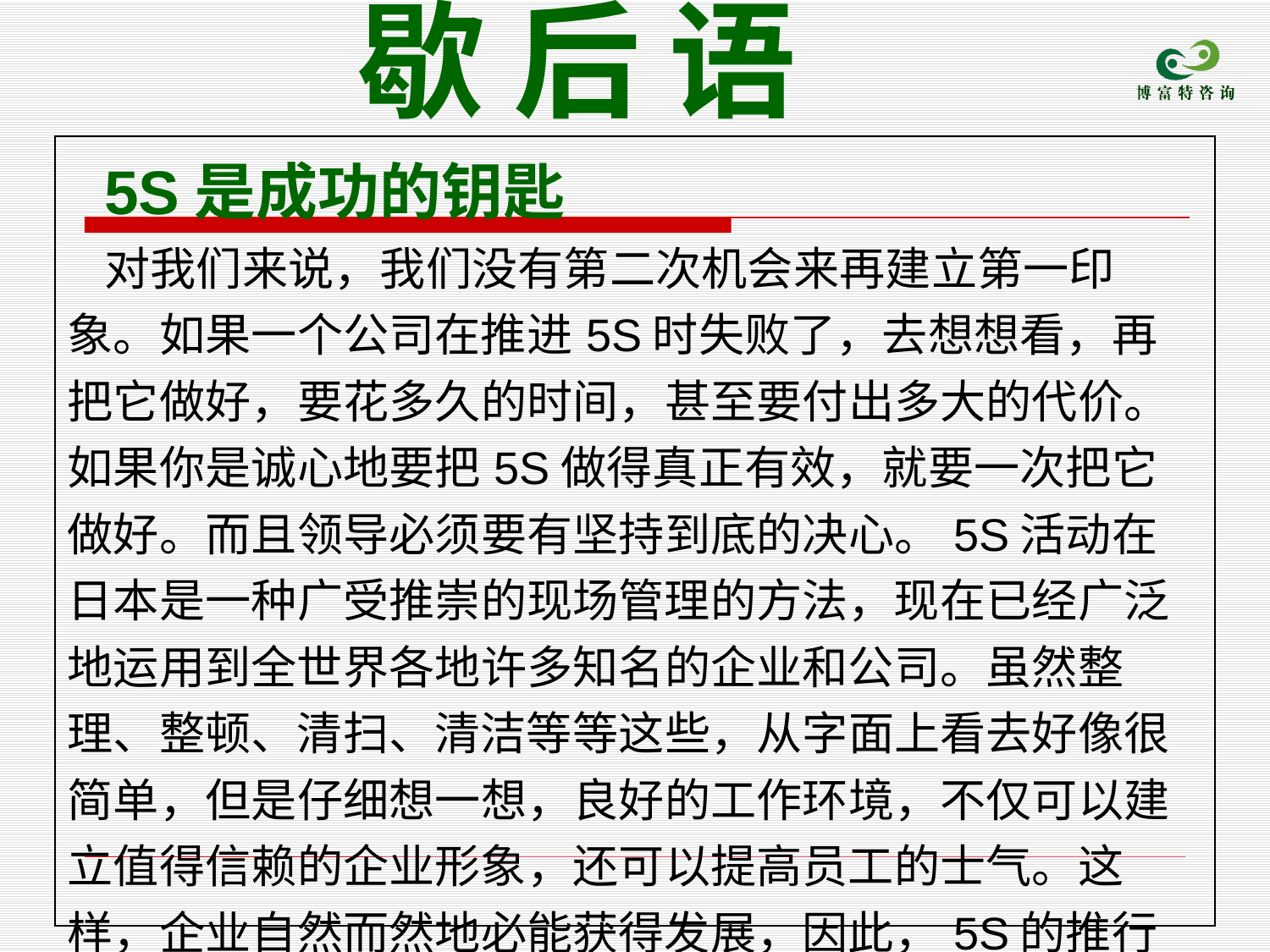

歇 后 语

| 5S是成功的钥匙 对我们来说，我们没有第二次机会来再建立第一印象。如果一个公司在推进5S时失败了，去想想看，再把它做好，要花多久的时间，甚至要付出多大的代价。如果你是诚心地要把5S做得真正有效，就要一次把它做好。而且领导必须要有坚持到底的决心。5S活动在日本是一种广受推崇的现场管理的方法，现在已经广泛地运用到全世界各地许多知名的企业和公司。虽然整理、整顿、清扫、清洁等等这些，从字面上看去好像很简单，但是仔细想一想，良好的工作环境，不仅可以建立值得信赖的企业形象，还可以提高员工的士气。这样，企业自然而然地必能获得发展，因此，5S的推行势在必行。 |
| --- |

796